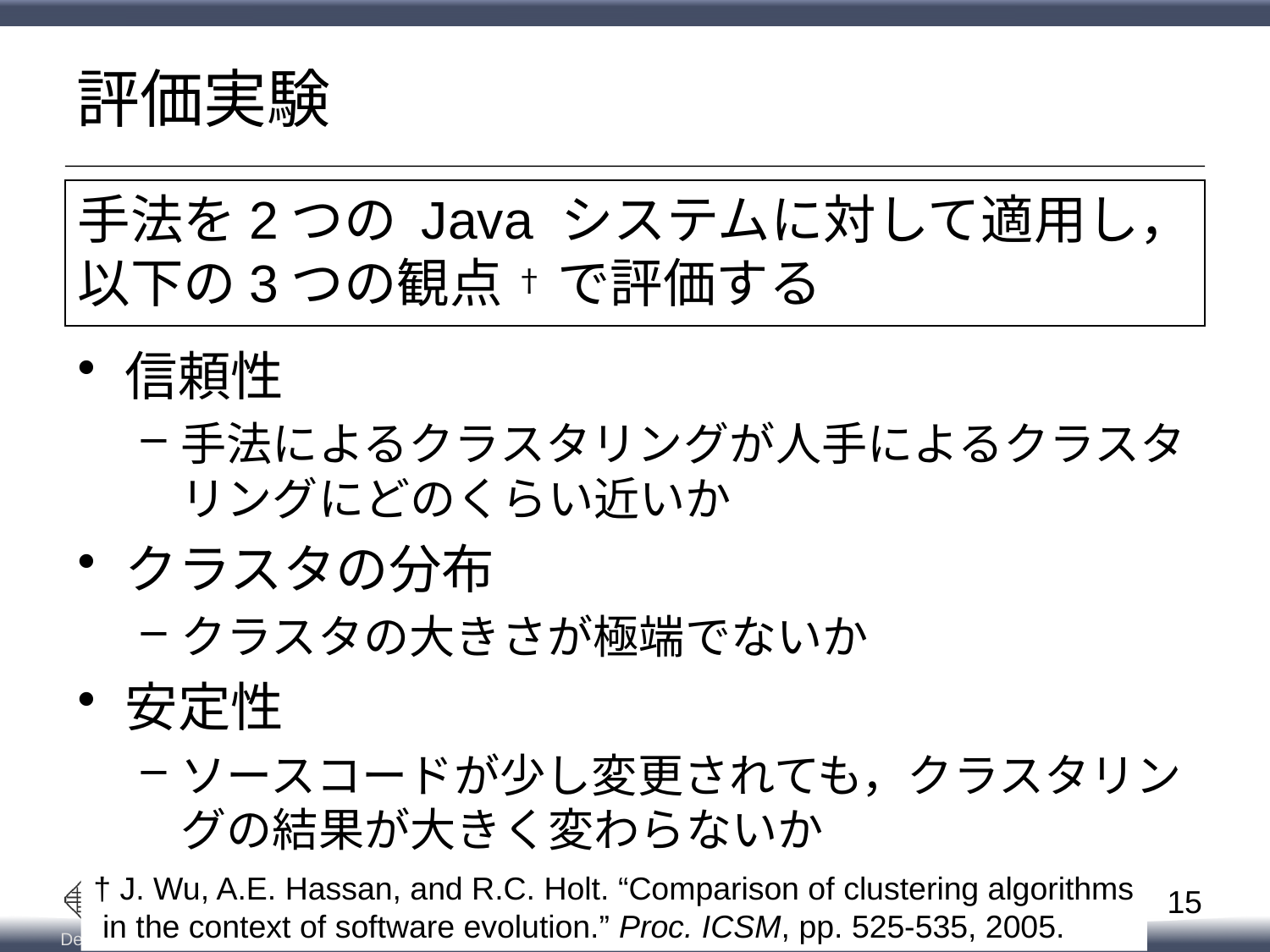

# 評価実験
手法を2つの Java システムに対して適用し，以下の3つの観点 † で評価する
信頼性
手法によるクラスタリングが人手によるクラスタリングにどのくらい近いか
クラスタの分布
クラスタの大きさが極端でないか
安定性
ソースコードが少し変更されても，クラスタリングの結果が大きく変わらないか
† J. Wu, A.E. Hassan, and R.C. Holt. “Comparison of clustering algorithms
 in the context of software evolution.” Proc. ICSM, pp. 525-535, 2005.
15